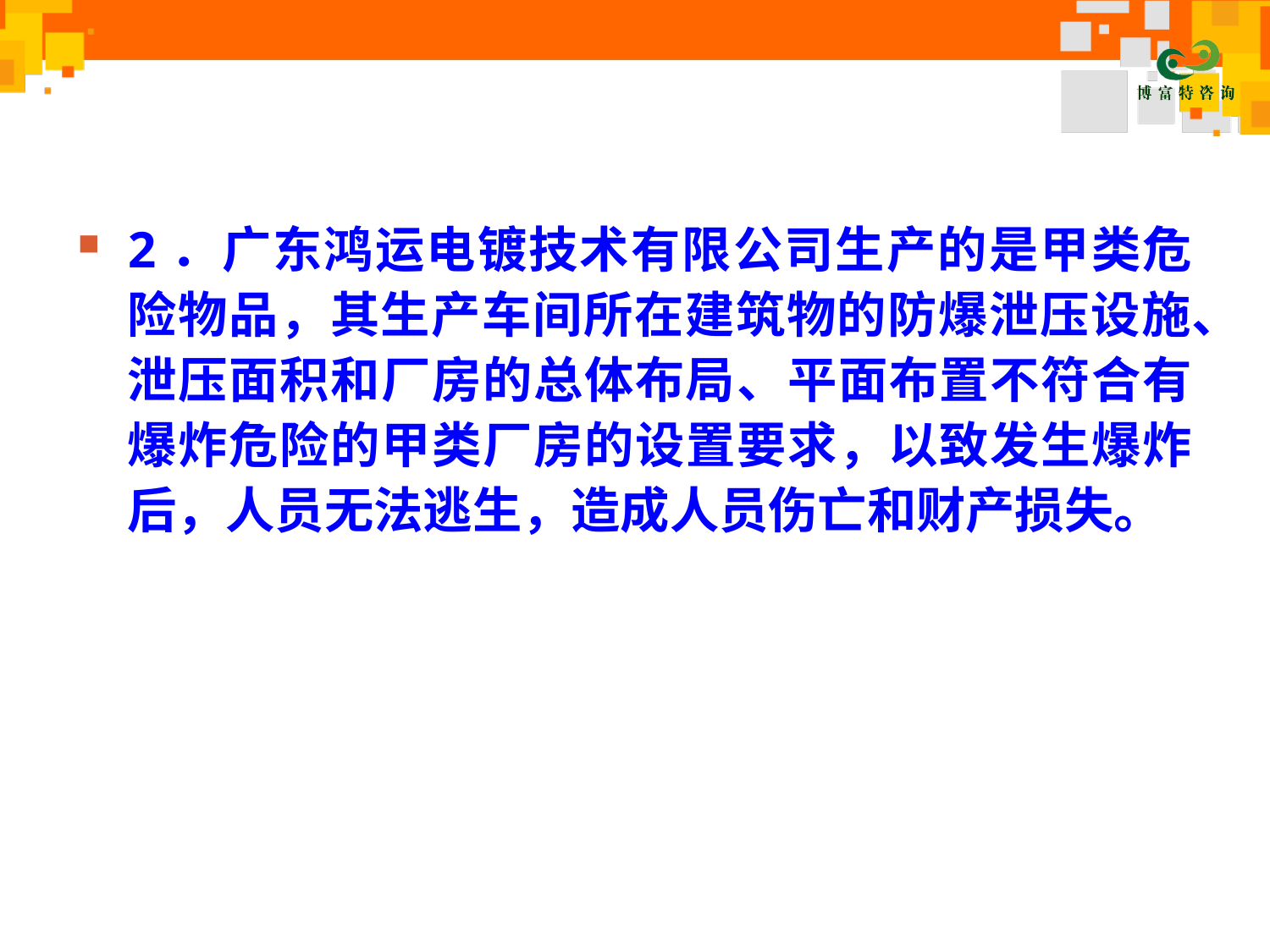

2．广东鸿运电镀技术有限公司生产的是甲类危险物品，其生产车间所在建筑物的防爆泄压设施、泄压面积和厂房的总体布局、平面布置不符合有爆炸危险的甲类厂房的设置要求，以致发生爆炸后，人员无法逃生，造成人员伤亡和财产损失。